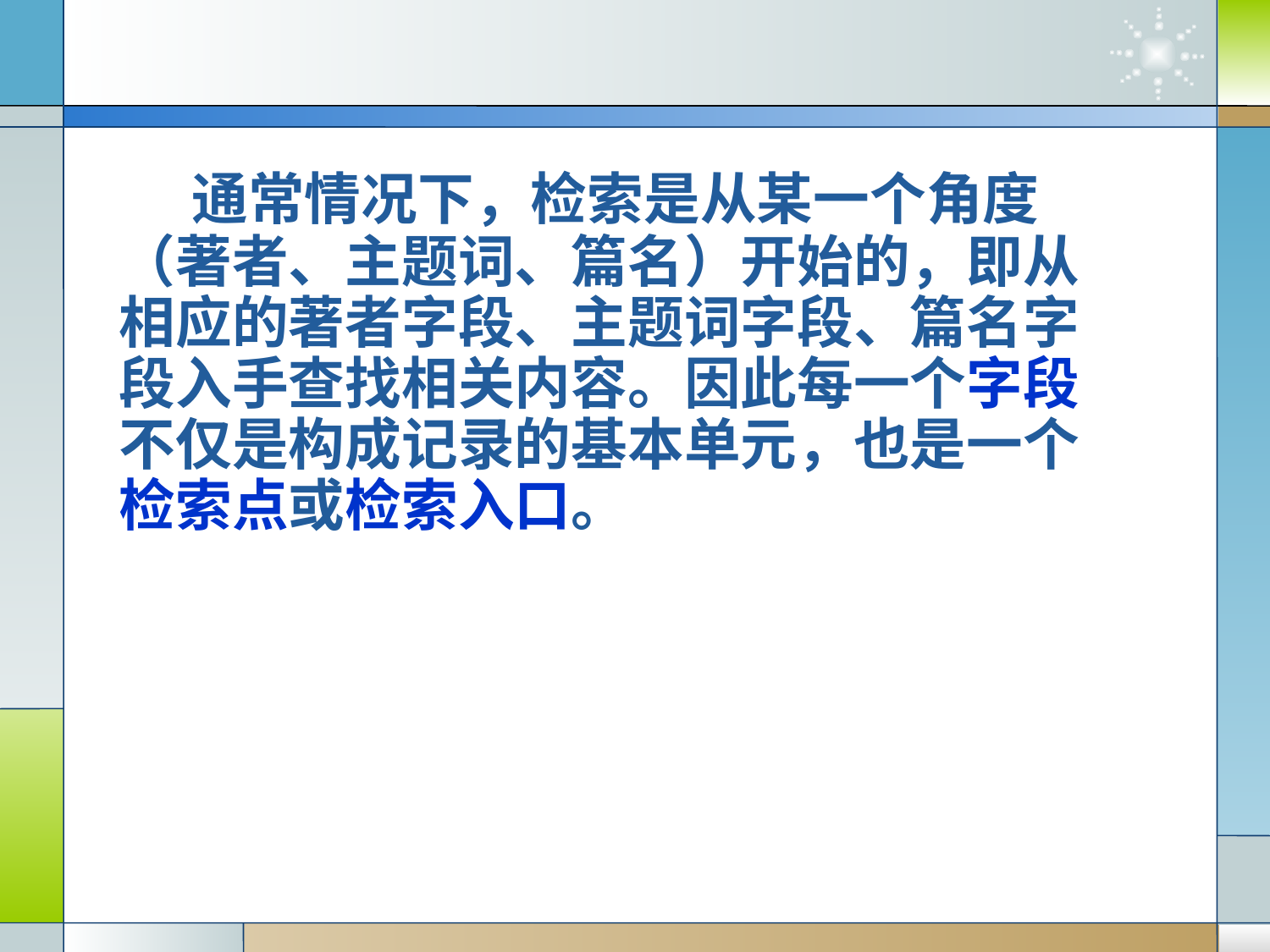

通常情况下，检索是从某一个角度（著者、主题词、篇名）开始的，即从相应的著者字段、主题词字段、篇名字段入手查找相关内容。因此每一个字段不仅是构成记录的基本单元，也是一个检索点或检索入口。